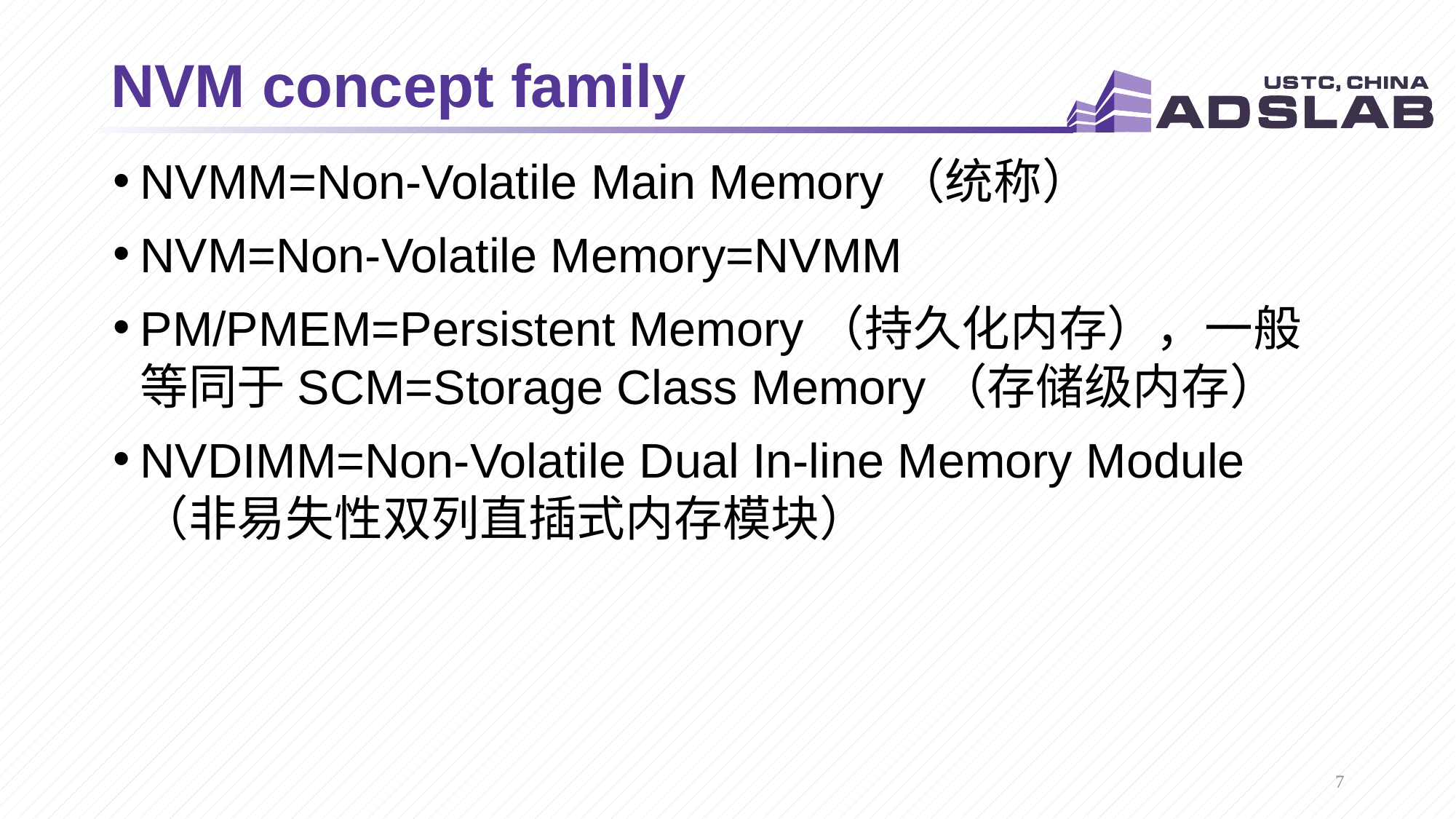

# NVM concept family
NVMM=Non-Volatile Main Memory（统称）
NVM=Non-Volatile Memory=NVMM
PM/PMEM=Persistent Memory（持久化内存），一般等同于SCM=Storage Class Memory（存储级内存）
NVDIMM=Non-Volatile Dual In-line Memory Module（非易失性双列直插式内存模块）